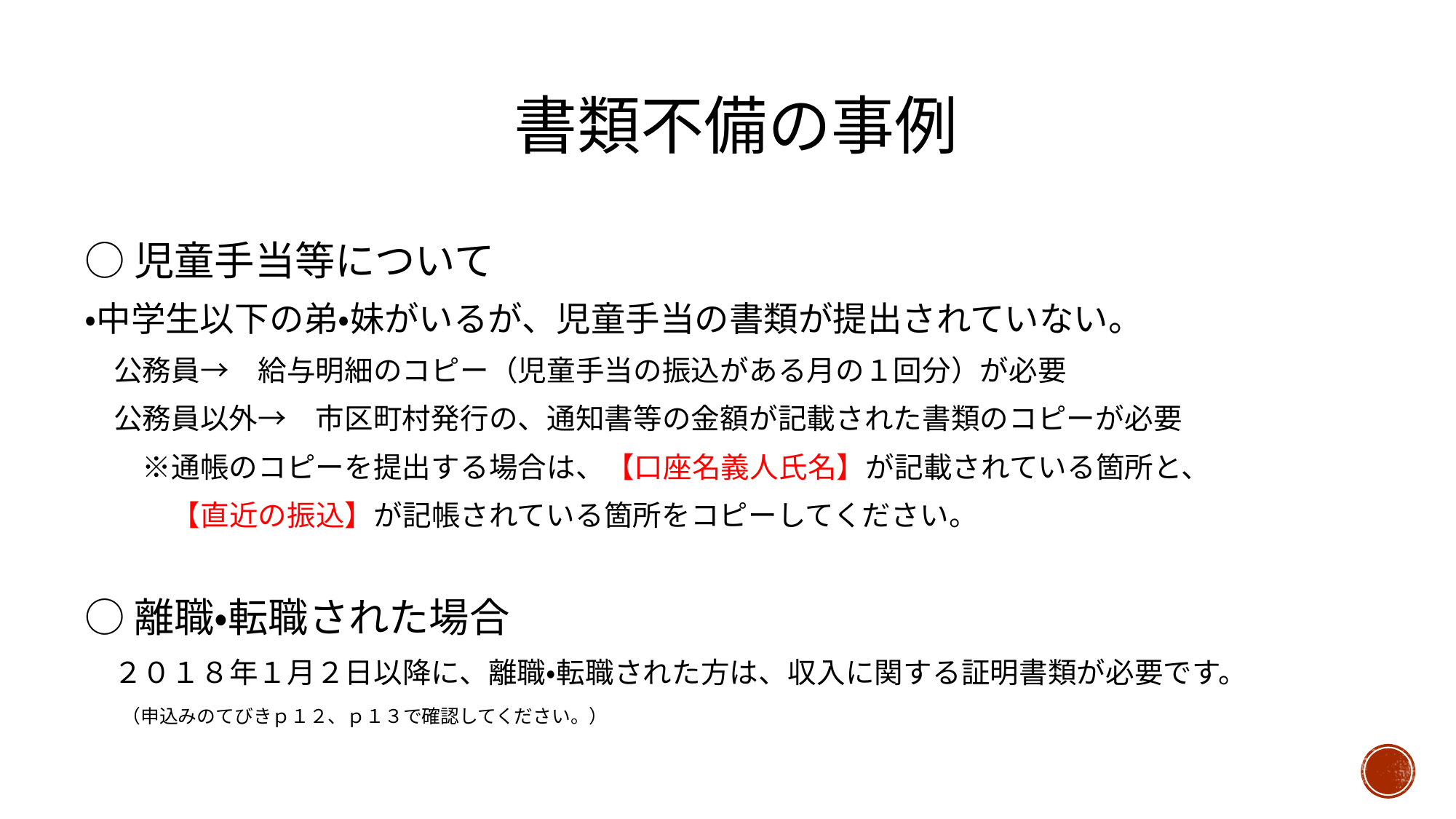

書類不備の事例

○児童手当等について
・中学生以下の弟・妹がいるが、児童手当の書類が提出されていない。
　公務員→　給与明細のコピー（児童手当の振込がある月の１回分）が必要
　公務員以外→　市区町村発行の、通知書等の金額が記載された書類のコピーが必要
　　※通帳のコピーを提出する場合は、【口座名義人氏名】が記載されている箇所と、
　　　【直近の振込】が記帳されている箇所をコピーしてください。

○離職・転職された場合
　２０１８年１月２日以降に、離職・転職された方は、収入に関する証明書類が必要です。
　　（申込みのてびきｐ１２、ｐ１３で確認してください。）